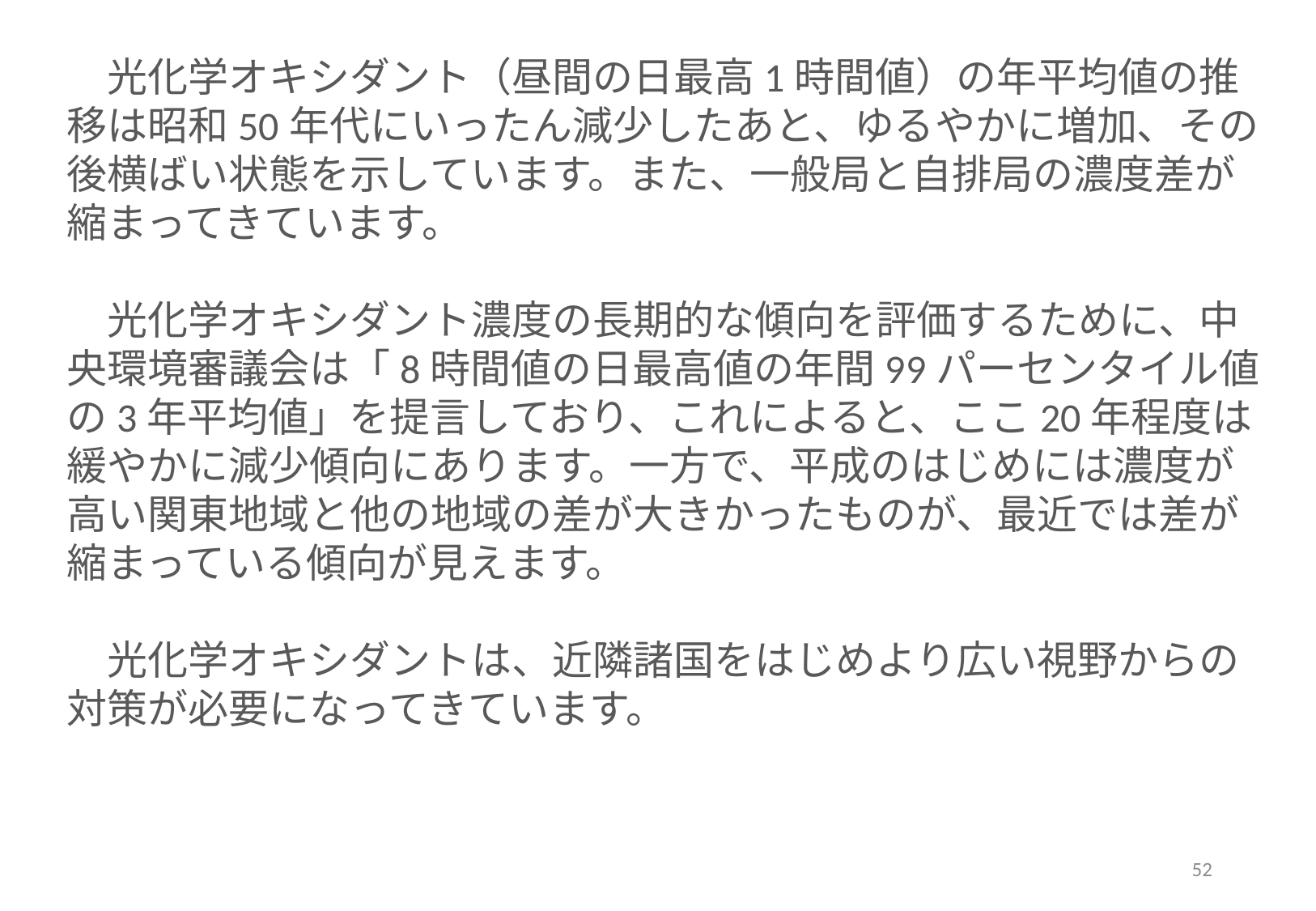

光化学オキシダント（昼間の日最高1時間値）の年平均値の推移は昭和50年代にいったん減少したあと、ゆるやかに増加、その後横ばい状態を示しています。また、一般局と自排局の濃度差が縮まってきています。

　光化学オキシダント濃度の長期的な傾向を評価するために、中央環境審議会は「8時間値の日最高値の年間99パーセンタイル値の3年平均値」を提言しており、これによると、ここ20年程度は緩やかに減少傾向にあります。一方で、平成のはじめには濃度が高い関東地域と他の地域の差が大きかったものが、最近では差が縮まっている傾向が見えます。

　光化学オキシダントは、近隣諸国をはじめより広い視野からの対策が必要になってきています。

52